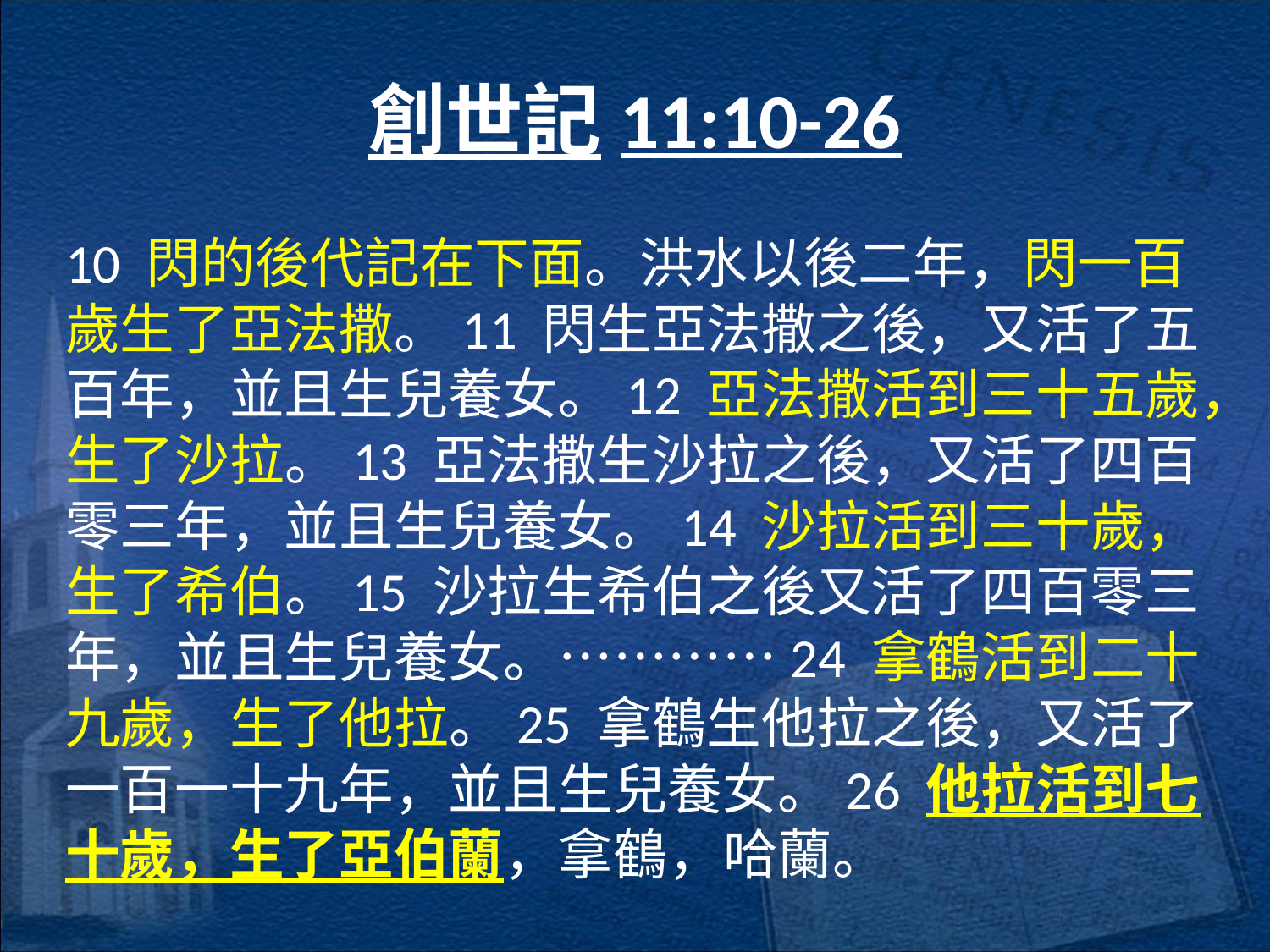

# 創世記11:10-26
10 閃的後代記在下面。洪水以後二年，閃一百歲生了亞法撒。11 閃生亞法撒之後，又活了五百年，並且生兒養女。12 亞法撒活到三十五歲，生了沙拉。13 亞法撒生沙拉之後，又活了四百零三年，並且生兒養女。14 沙拉活到三十歲，生了希伯。15 沙拉生希伯之後又活了四百零三年，並且生兒養女。…………24 拿鶴活到二十九歲，生了他拉。25 拿鶴生他拉之後，又活了一百一十九年，並且生兒養女。26 他拉活到七十歲，生了亞伯蘭，拿鶴，哈蘭。